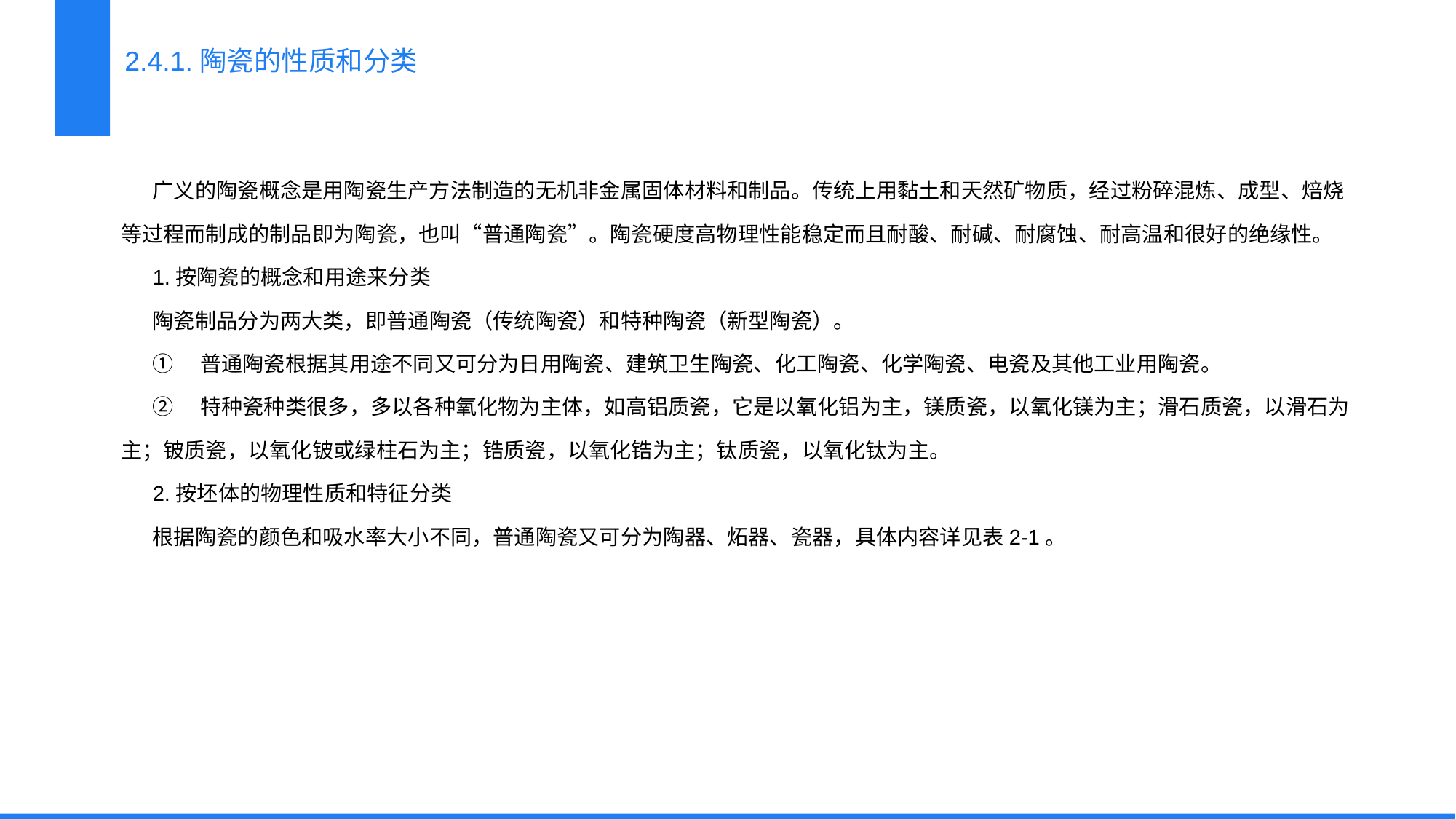

2.4.1.陶瓷的性质和分类

广义的陶瓷概念是用陶瓷生产方法制造的无机非金属固体材料和制品。传统上用黏土和天然矿物质，经过粉碎混炼、成型、焙烧等过程而制成的制品即为陶瓷，也叫“普通陶瓷”。陶瓷硬度高物理性能稳定而且耐酸、耐碱、耐腐蚀、耐高温和很好的绝缘性。
1.按陶瓷的概念和用途来分类
陶瓷制品分为两大类，即普通陶瓷（传统陶瓷）和特种陶瓷（新型陶瓷）。
①　普通陶瓷根据其用途不同又可分为日用陶瓷、建筑卫生陶瓷、化工陶瓷、化学陶瓷、电瓷及其他工业用陶瓷。
②　特种瓷种类很多，多以各种氧化物为主体，如高铝质瓷，它是以氧化铝为主，镁质瓷，以氧化镁为主；滑石质瓷，以滑石为主；铍质瓷，以氧化铍或绿柱石为主；锆质瓷，以氧化锆为主；钛质瓷，以氧化钛为主。
2.按坯体的物理性质和特征分类
根据陶瓷的颜色和吸水率大小不同，普通陶瓷又可分为陶器、炻器、瓷器，具体内容详见表2-1。